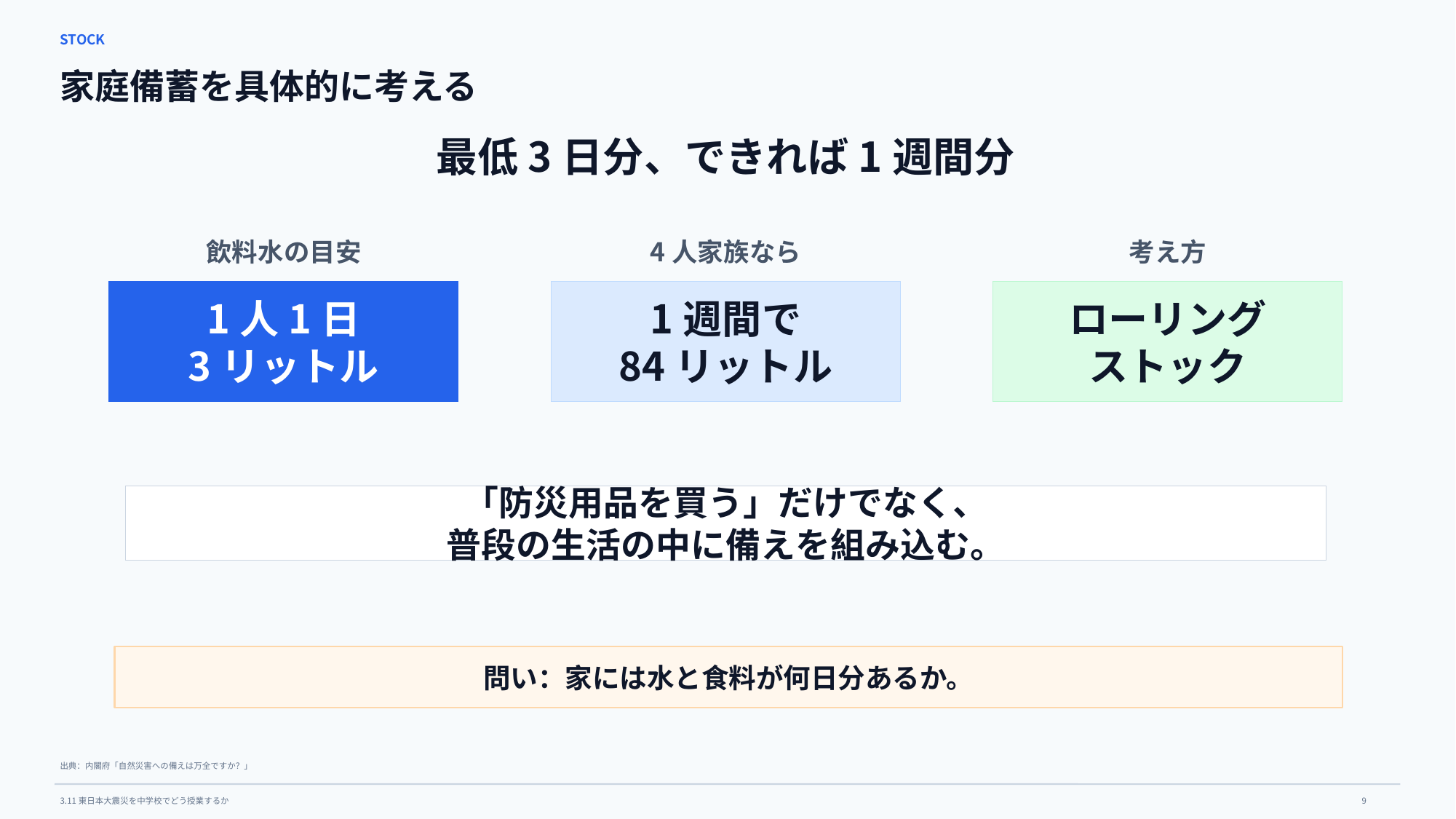

STOCK
家庭備蓄を具体的に考える
最低3日分、できれば1週間分
飲料水の目安
4人家族なら
考え方
1人1日
3リットル
1週間で
84リットル
ローリング
ストック
「防災用品を買う」だけでなく、
普段の生活の中に備えを組み込む。
問い：家には水と食料が何日分あるか。
出典：内閣府「自然災害への備えは万全ですか？」
9